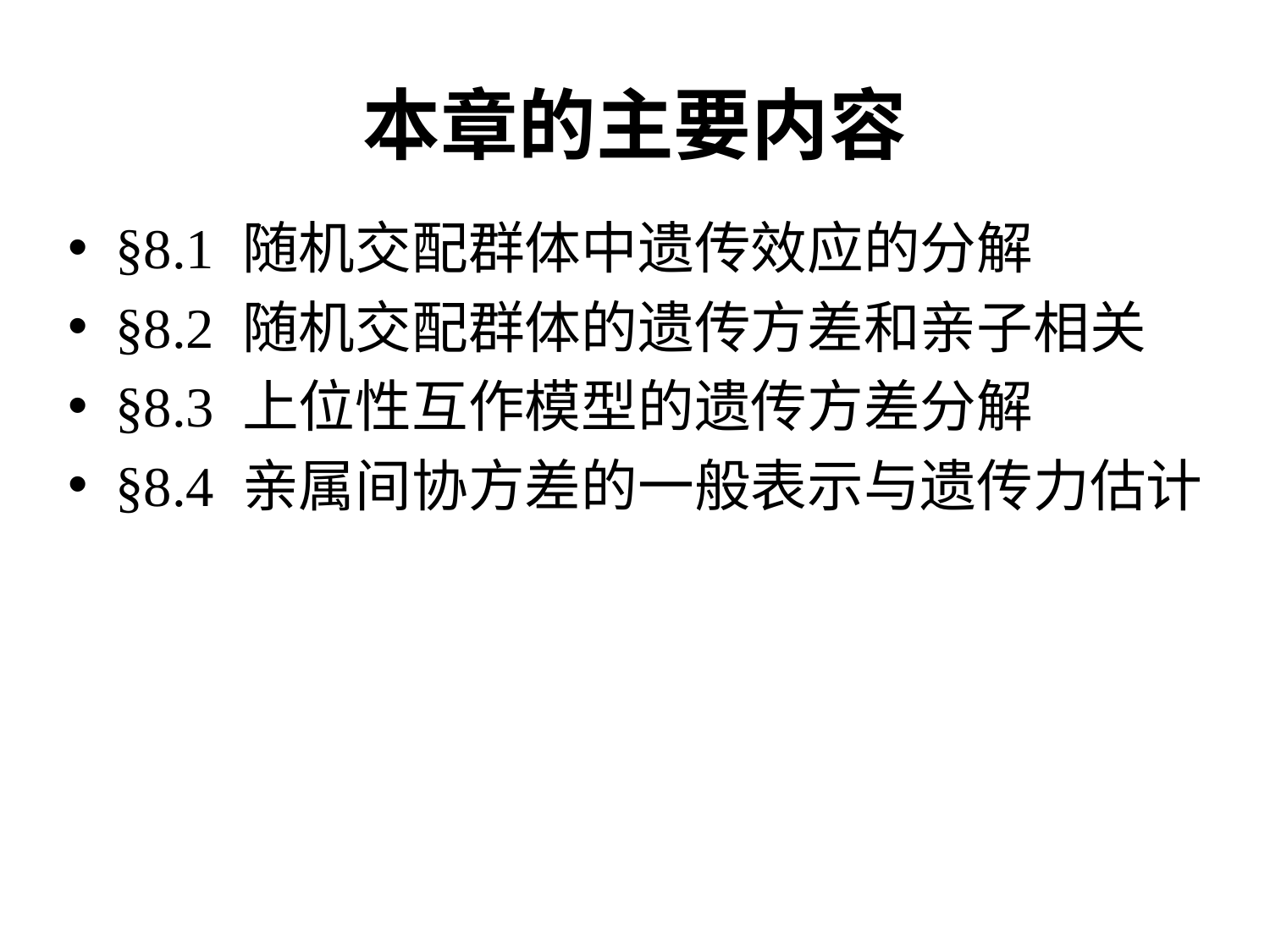

# 本章的主要内容
§8.1 随机交配群体中遗传效应的分解
§8.2 随机交配群体的遗传方差和亲子相关
§8.3 上位性互作模型的遗传方差分解
§8.4 亲属间协方差的一般表示与遗传力估计